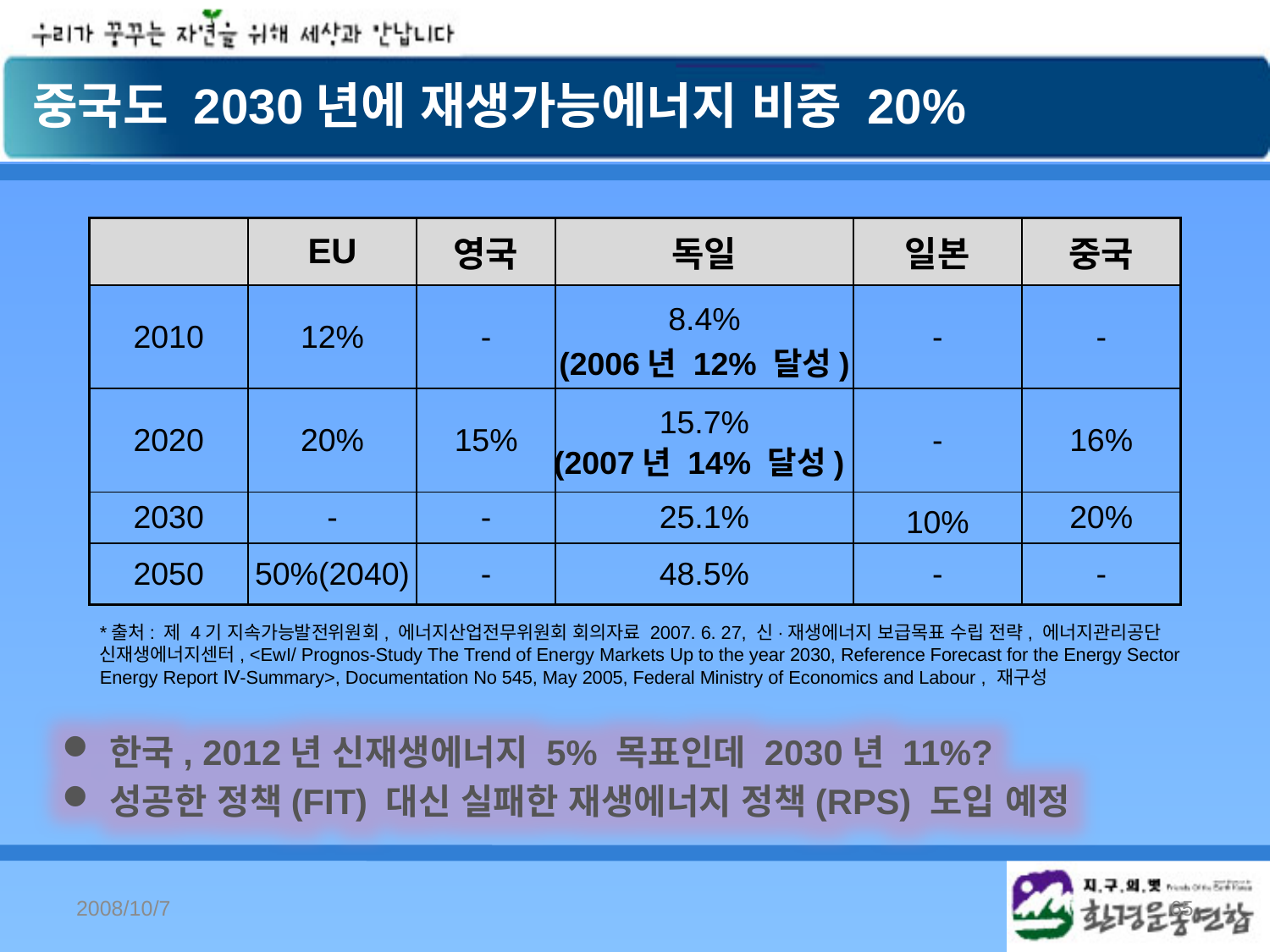

중국도 2030년에 재생가능에너지 비중 20%
|  | EU | 영국 | 독일 | 일본 | 중국 |
| --- | --- | --- | --- | --- | --- |
| 2010 | 12% | - | 8.4% | - | - |
| 2020 | 20% | 15% | 15.7% | - | 16% |
| 2030 | - | - | 25.1% |  | 20% |
| 2050 | 50%(2040) | - | 48.5% | - | - |
(2006년 12% 달성)
(2007년 14% 달성)
10%
*출처: 제 4기 지속가능발전위원회, 에너지산업전무위원회 회의자료 2007. 6. 27, 신·재생에너지 보급목표 수립 전략, 에너지관리공단 신재생에너지센터, <EwI/ Prognos-Study The Trend of Energy Markets Up to the year 2030, Reference Forecast for the Energy Sector Energy Report Ⅳ-Summary>, Documentation No 545, May 2005, Federal Ministry of Economics and Labour , 재구성
한국, 2012년 신재생에너지 5% 목표인데 2030년 11%?
성공한 정책(FIT) 대신 실패한 재생에너지 정책(RPS) 도입 예정
2008/10/7
65